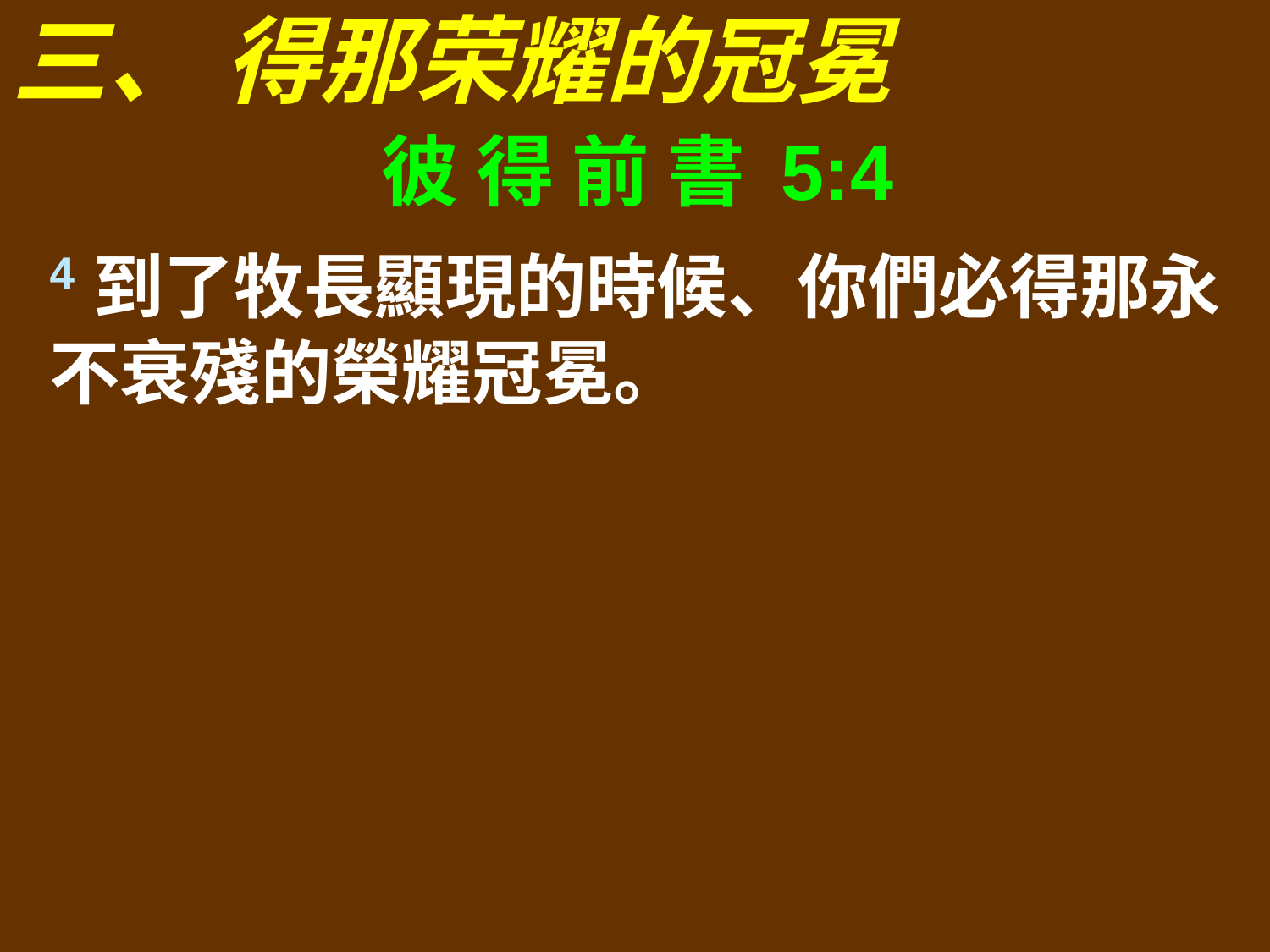

三、 得那荣耀的冠冕
彼 得 前 書 5:4
4到了牧長顯現的時候、你們必得那永不衰殘的榮耀冠冕。